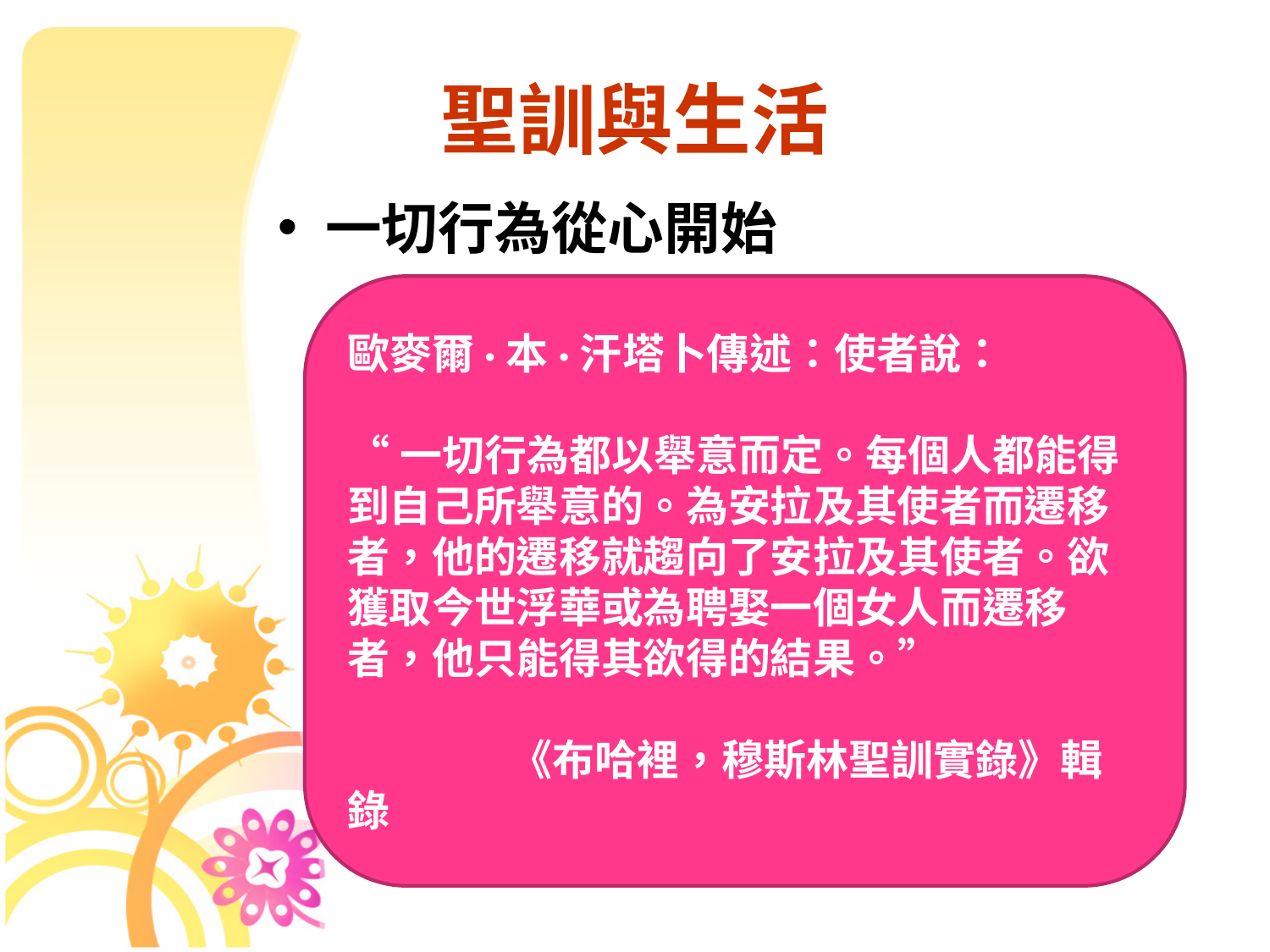

# 聖訓與生活
一切行為從心開始

歐麥爾·本·汗塔卜傳述：使者說：

“一切行為都以舉意而定。每個人都能得到自己所舉意的。為安拉及其使者而遷移者，他的遷移就趨向了安拉及其使者。欲獲取今世浮華或為聘娶一個女人而遷移者，他只能得其欲得的結果。”

                《布哈裡，穆斯林聖訓實錄》輯錄